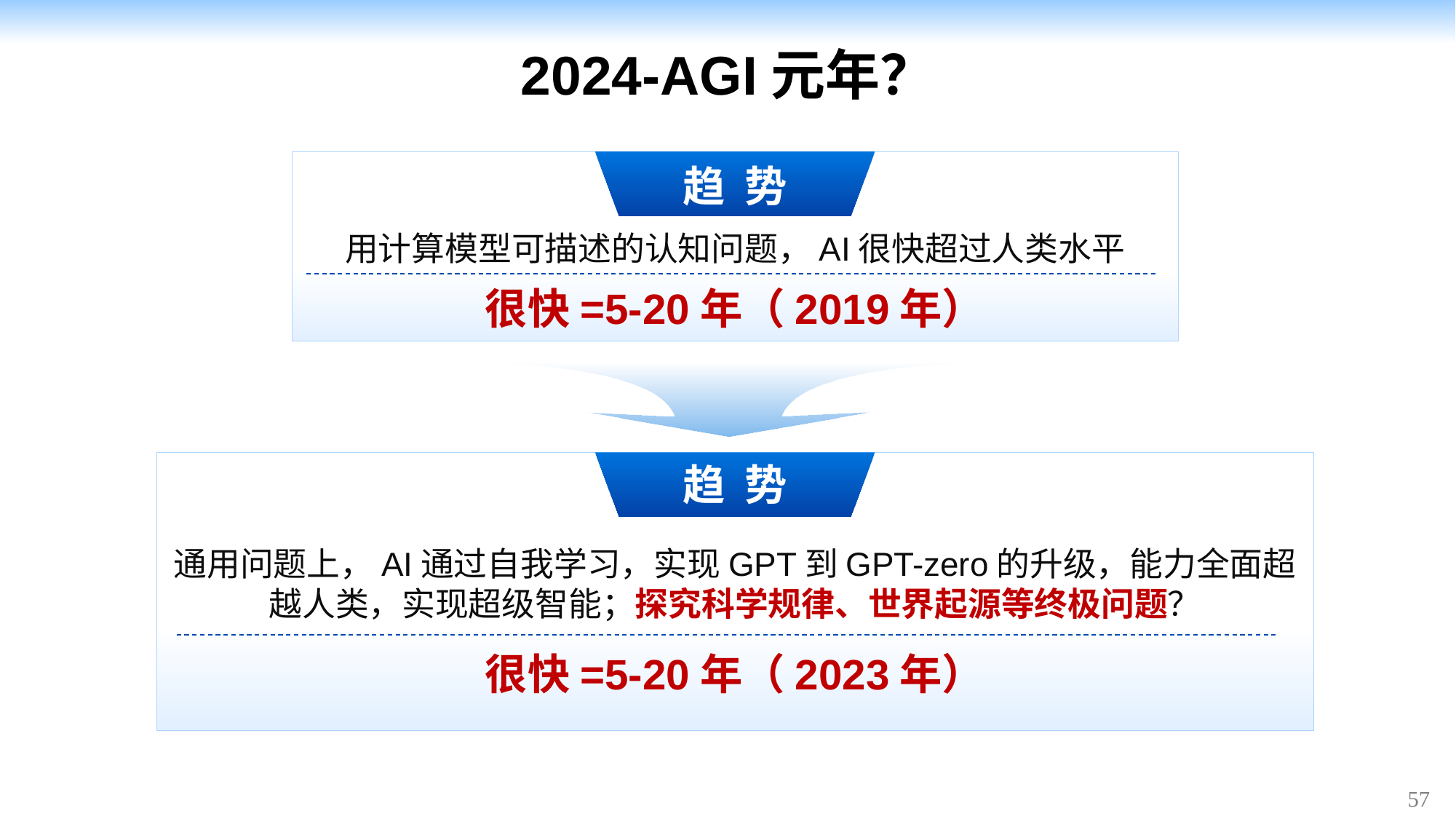

# 2024-AGI元年？

趋  势
用计算模型可描述的认知问题，AI很快超过人类水平
很快=5-20年（2019年）

趋  势
通用问题上，AI通过自我学习，实现GPT到GPT-zero的升级，能力全面超越人类，实现超级智能；探究科学规律、世界起源等终极问题？
很快=5-20年（2023年）